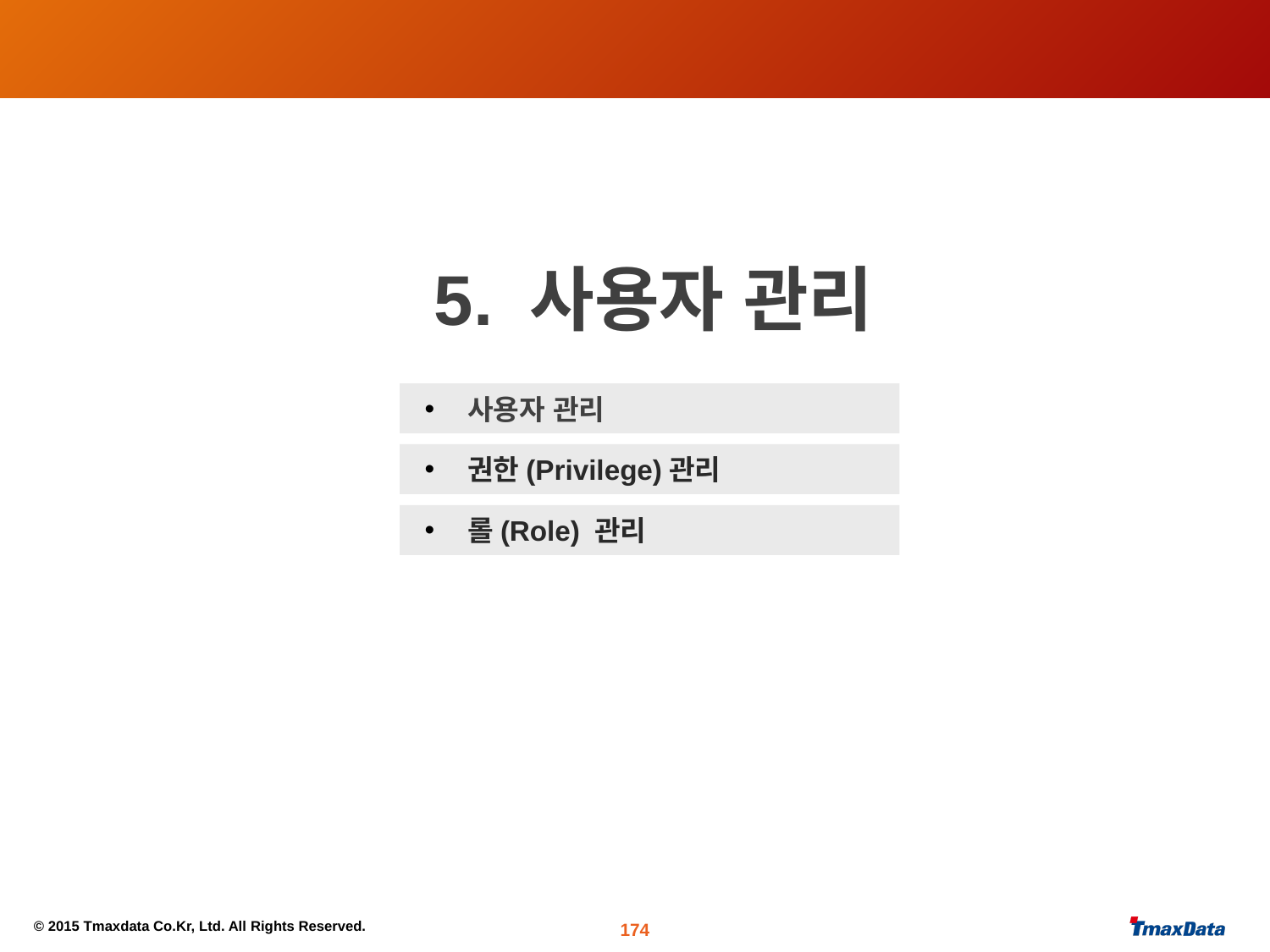

#
5. 사용자 관리
 사용자 관리
 권한(Privilege)관리
 롤(Role) 관리